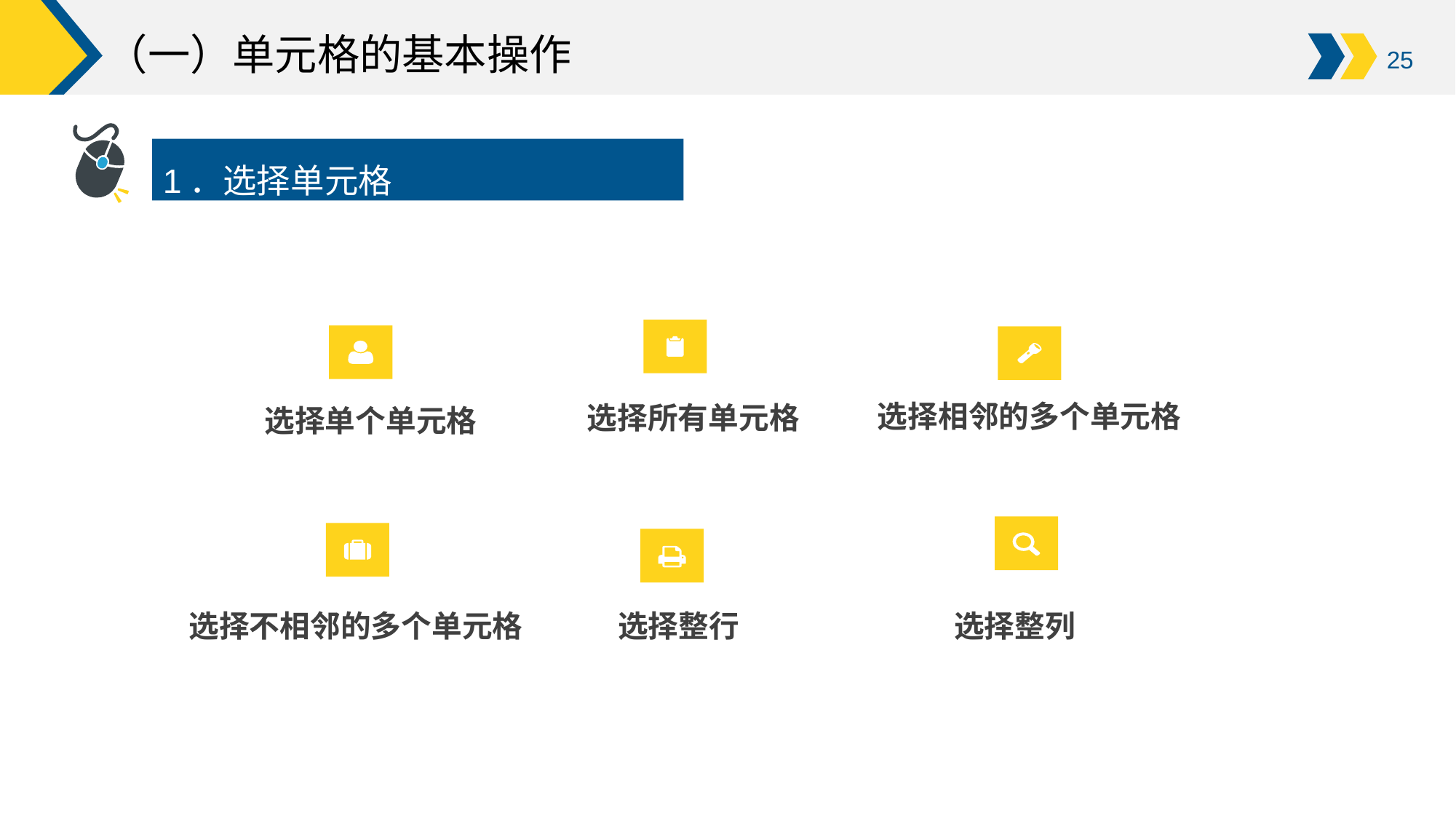

# （一）单元格的基本操作

1．选择单元格

选择所有单元格
选择相邻的多个单元格
选择单个单元格

选择不相邻的多个单元格
选择整列
选择整行